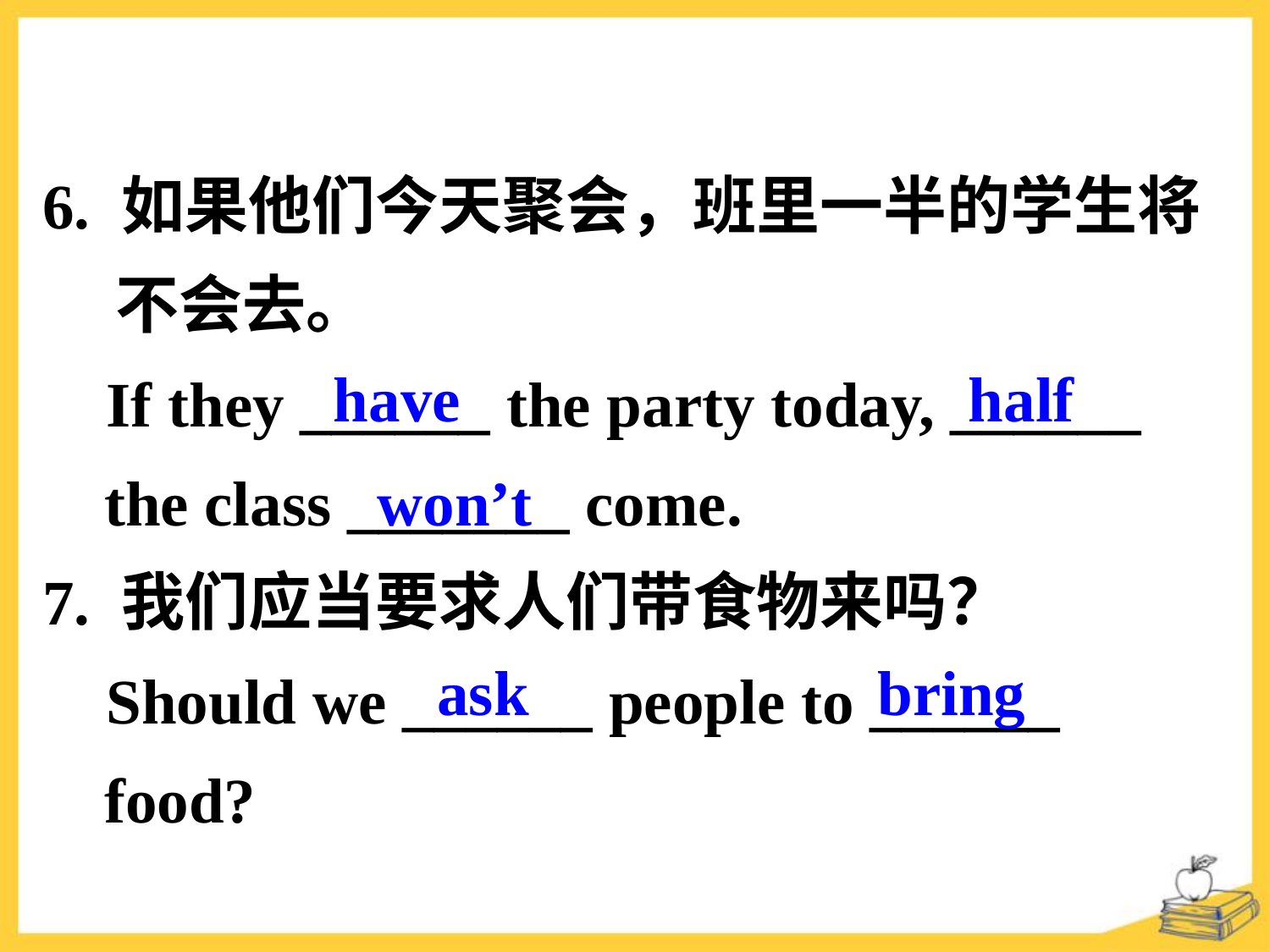

6. 如果他们今天聚会，班里一半的学生将
    不会去。
    If they ______ the party today, ______ the class _______ come.
7. 我们应当要求人们带食物来吗？
    Should we ______ people to ______ food?
have                                half
won’t
ask                      bring